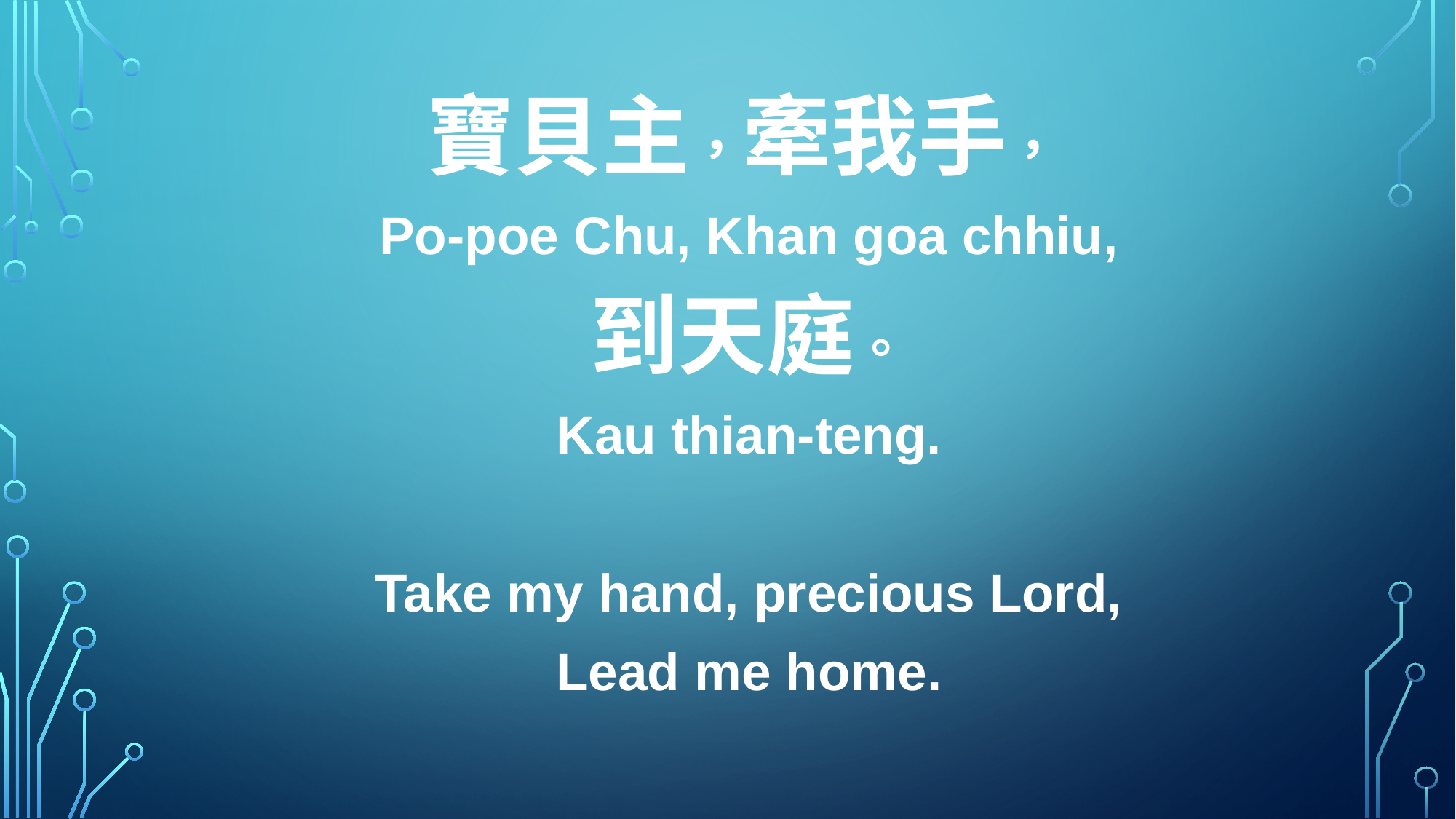

寶貝主，牽我手，
Po-poe Chu, Khan goa chhiu,
到天庭。
Kau thian-teng.

Take my hand, precious Lord,
Lead me home.